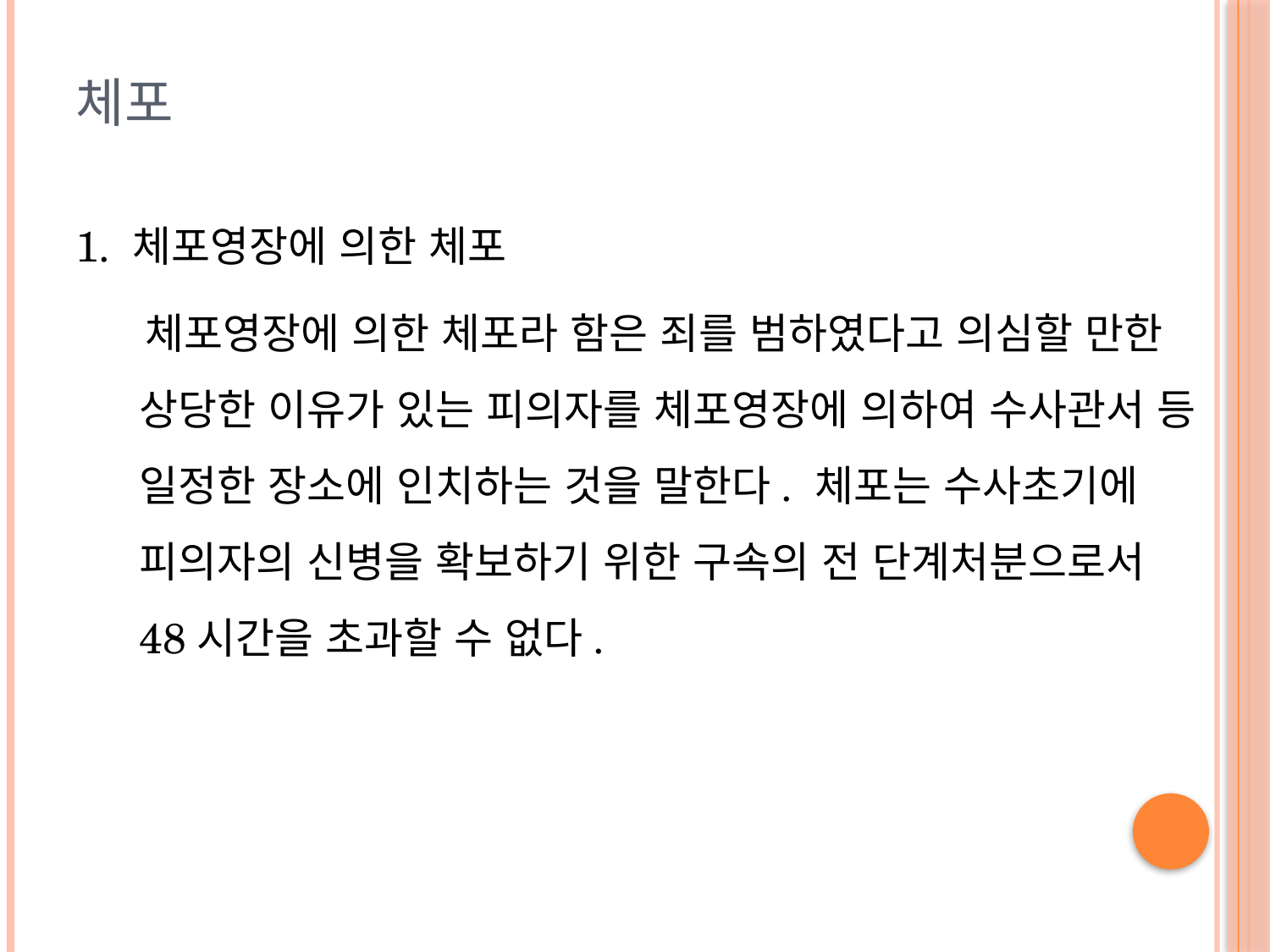

# 체포
1. 체포영장에 의한 체포
     체포영장에 의한 체포라 함은 죄를 범하였다고 의심할 만한 상당한 이유가 있는 피의자를 체포영장에 의하여 수사관서 등 일정한 장소에 인치하는 것을 말한다. 체포는 수사초기에 피의자의 신병을 확보하기 위한 구속의 전 단계처분으로서 48시간을 초과할 수 없다.